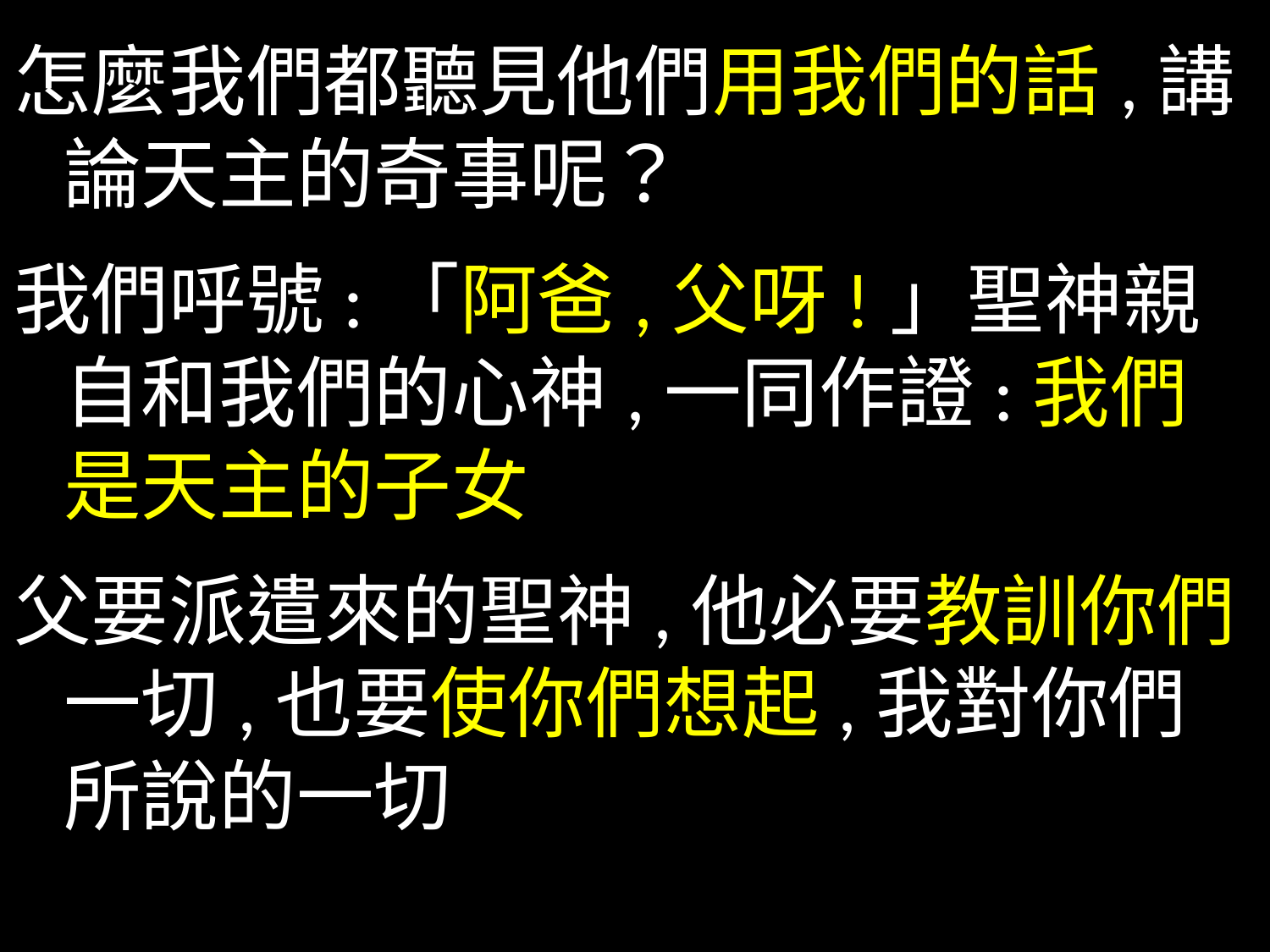

怎麼我們都聽見他們用我們的話,講論天主的奇事呢？
我們呼號:「阿爸,父呀!」聖神親自和我們的心神,一同作證:我們是天主的子女
父要派遣來的聖神,他必要教訓你們一切,也要使你們想起,我對你們所說的一切